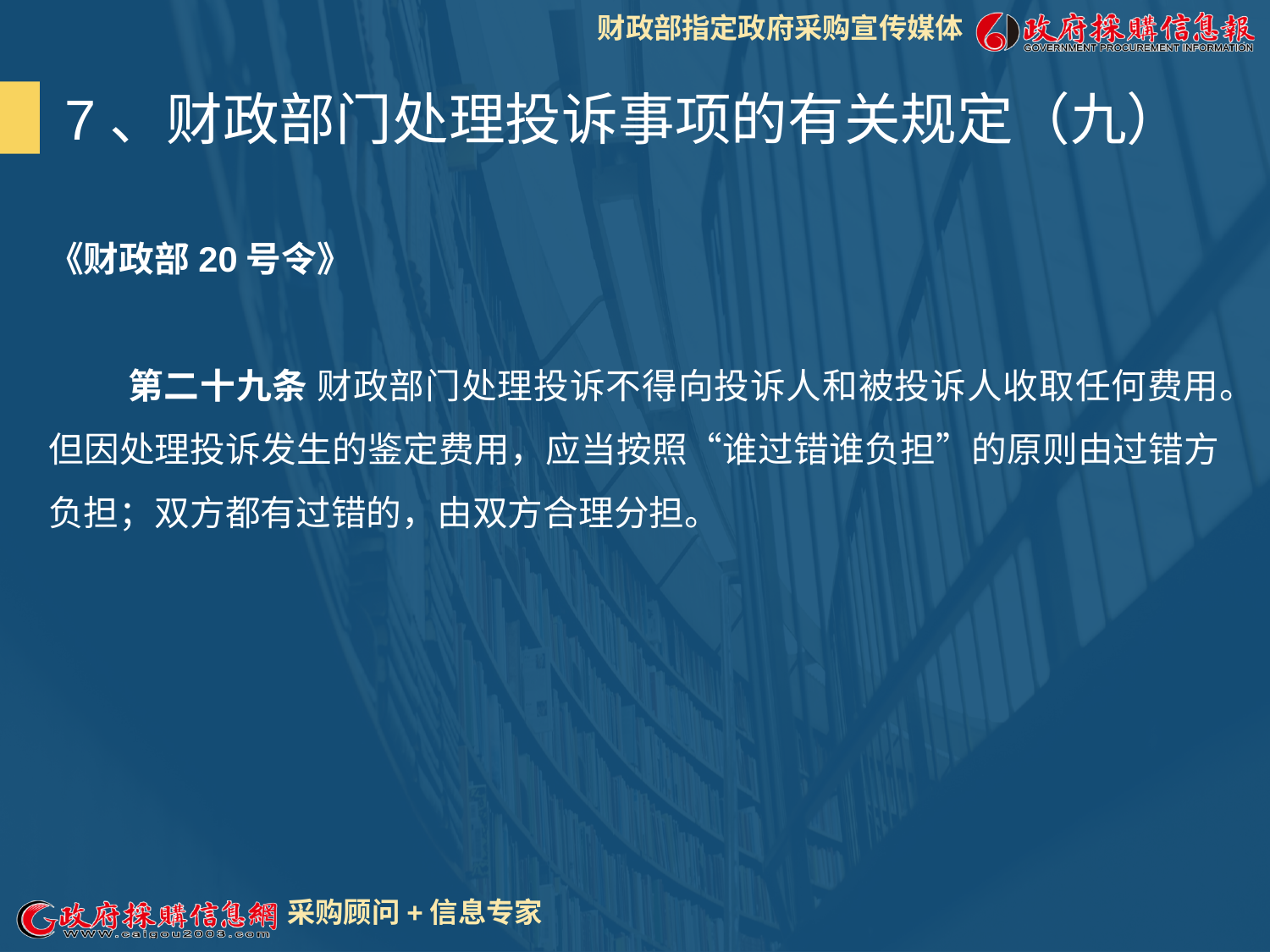

7、财政部门处理投诉事项的有关规定（九）
《财政部20号令》

        第二十九条 财政部门处理投诉不得向投诉人和被投诉人收取任何费用。但因处理投诉发生的鉴定费用，应当按照“谁过错谁负担”的原则由过错方负担；双方都有过错的，由双方合理分担。